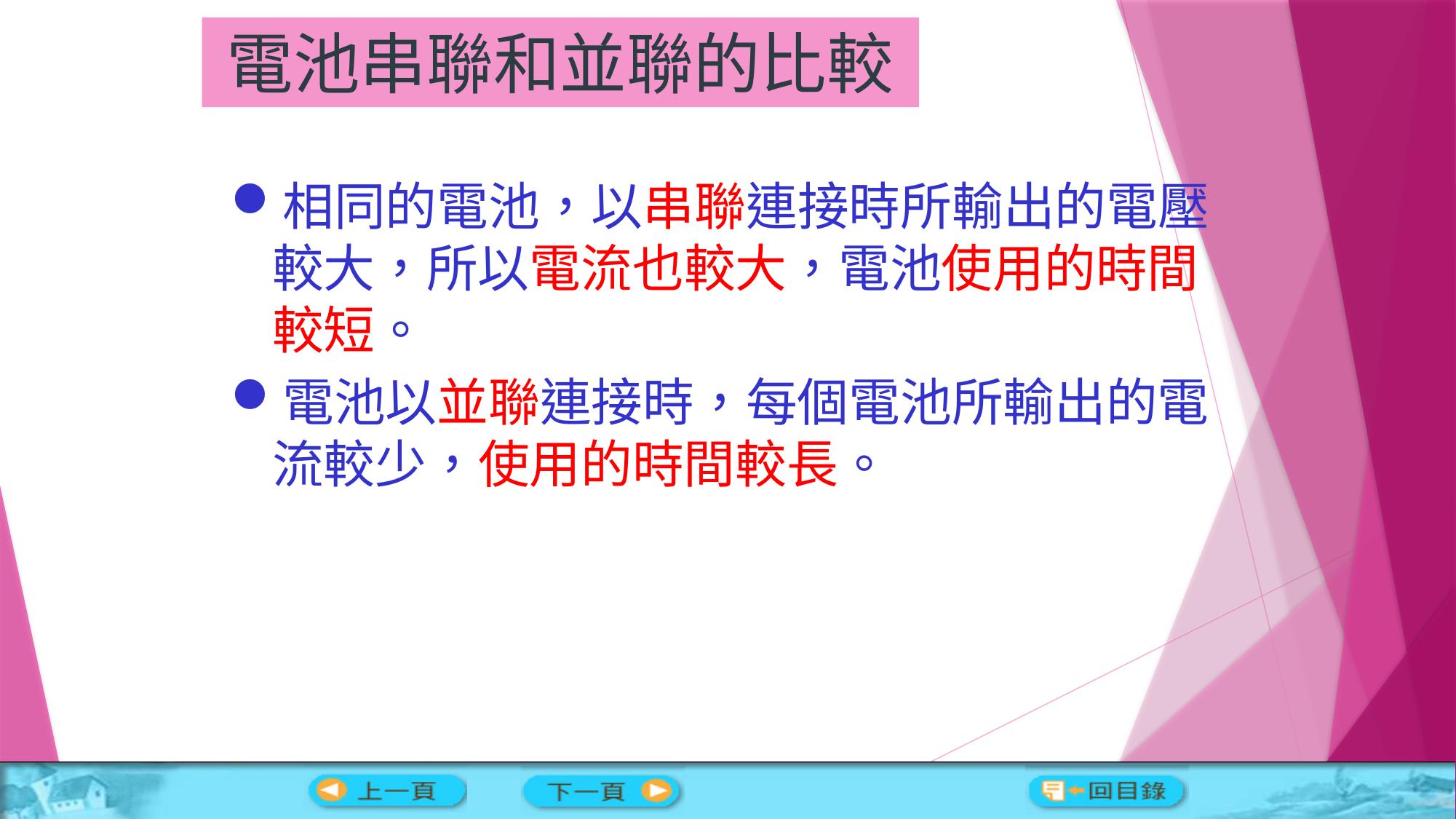

電池串聯和並聯的比較
相同的電池，以串聯連接時所輸出的電壓較大，所以電流也較大，電池使用的時間較短。
電池以並聯連接時，每個電池所輸出的電流較少，使用的時間較長。